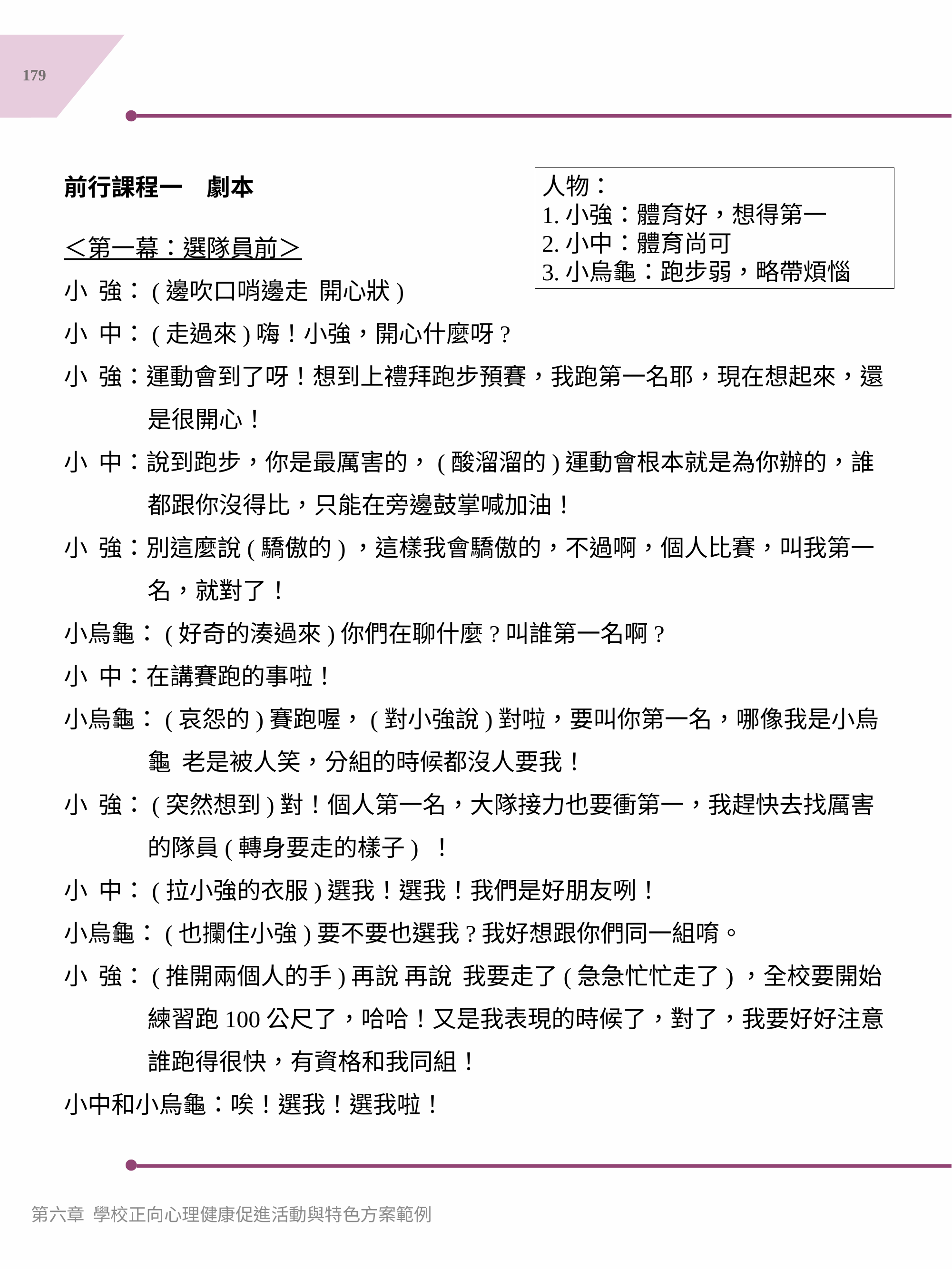

179
前行課程一　劇本
＜第一幕：選隊員前＞
小  強：(邊吹口哨邊走  開心狀)
小  中：(走過來)嗨！小強，開心什麼呀?
小  強：運動會到了呀！想到上禮拜跑步預賽，我跑第一名耶，現在想起來，還是很開心！
小  中：說到跑步，你是最厲害的，(酸溜溜的)運動會根本就是為你辦的，誰都跟你沒得比，只能在旁邊鼓掌喊加油！
小  強：別這麼說(驕傲的)，這樣我會驕傲的，不過啊，個人比賽，叫我第一名，就對了！
小烏龜：(好奇的湊過來)你們在聊什麼?叫誰第一名啊?
小  中：在講賽跑的事啦！
小烏龜：(哀怨的)賽跑喔，(對小強說)對啦，要叫你第一名，哪像我是小烏龜  老是被人笑，分組的時候都沒人要我！
小  強：(突然想到)對！個人第一名，大隊接力也要衝第一，我趕快去找厲害的隊員(轉身要走的樣子) ！
小  中：(拉小強的衣服)選我！選我！我們是好朋友咧！
小烏龜：(也攔住小強)要不要也選我?我好想跟你們同一組唷。
小  強：(推開兩個人的手)再說 再說  我要走了(急急忙忙走了)，全校要開始練習跑100公尺了，哈哈！又是我表現的時候了，對了，我要好好注意誰跑得很快，有資格和我同組！
小中和小烏龜：唉！選我！選我啦！
人物：
1.小強：體育好，想得第一
2.小中：體育尚可
3.小烏龜：跑步弱，略帶煩惱
第六章  學校正向心理健康促進活動與特色方案範例